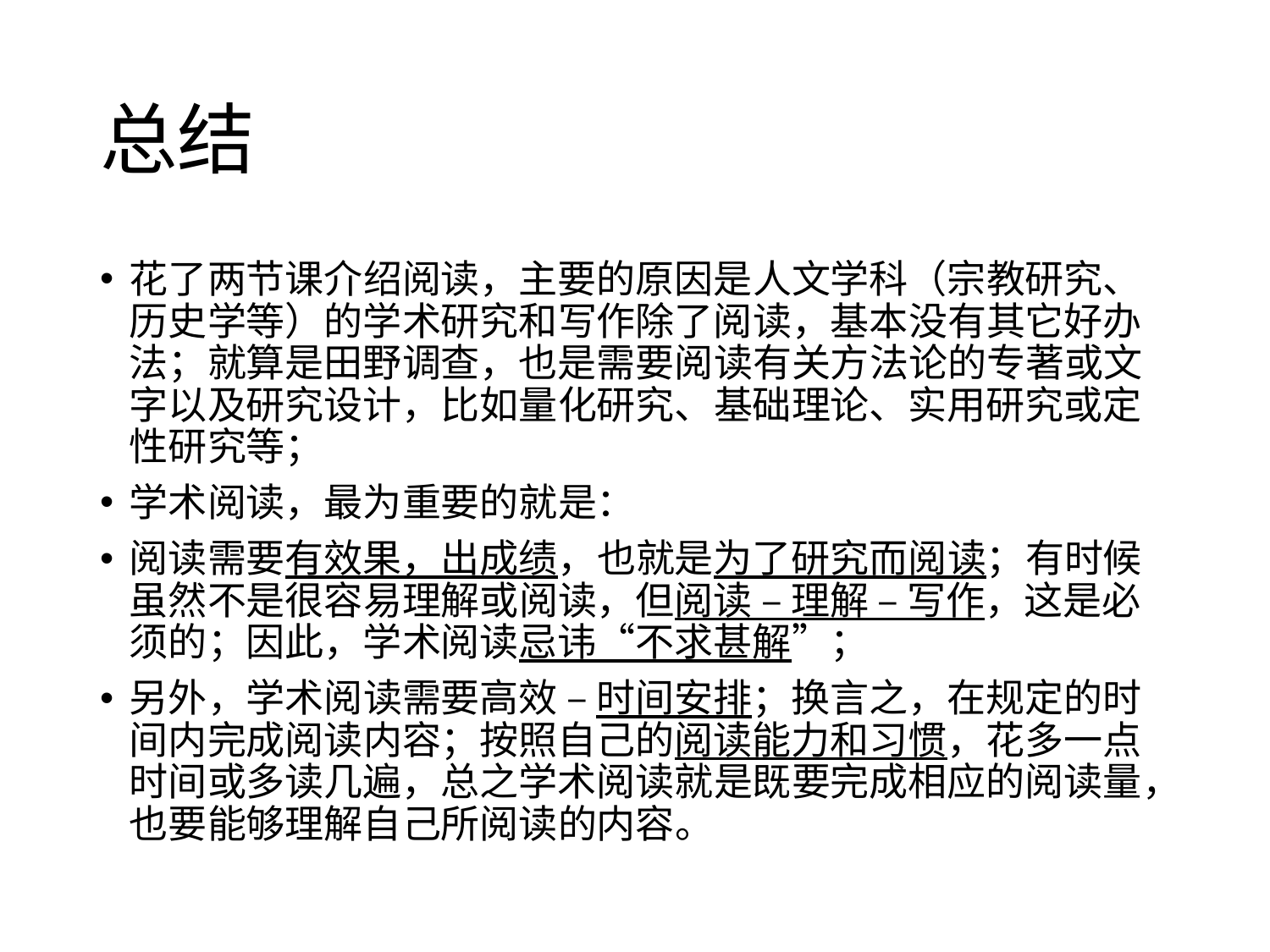

# 总结
花了两节课介绍阅读，主要的原因是人文学科（宗教研究、历史学等）的学术研究和写作除了阅读，基本没有其它好办法；就算是田野调查，也是需要阅读有关方法论的专著或文字以及研究设计，比如量化研究、基础理论、实用研究或定性研究等；
学术阅读，最为重要的就是：
阅读需要有效果，出成绩，也就是为了研究而阅读；有时候虽然不是很容易理解或阅读，但阅读 – 理解 – 写作，这是必须的；因此，学术阅读忌讳“不求甚解”；
另外，学术阅读需要高效 – 时间安排；换言之，在规定的时间内完成阅读内容；按照自己的阅读能力和习惯，花多一点时间或多读几遍，总之学术阅读就是既要完成相应的阅读量，也要能够理解自己所阅读的内容。